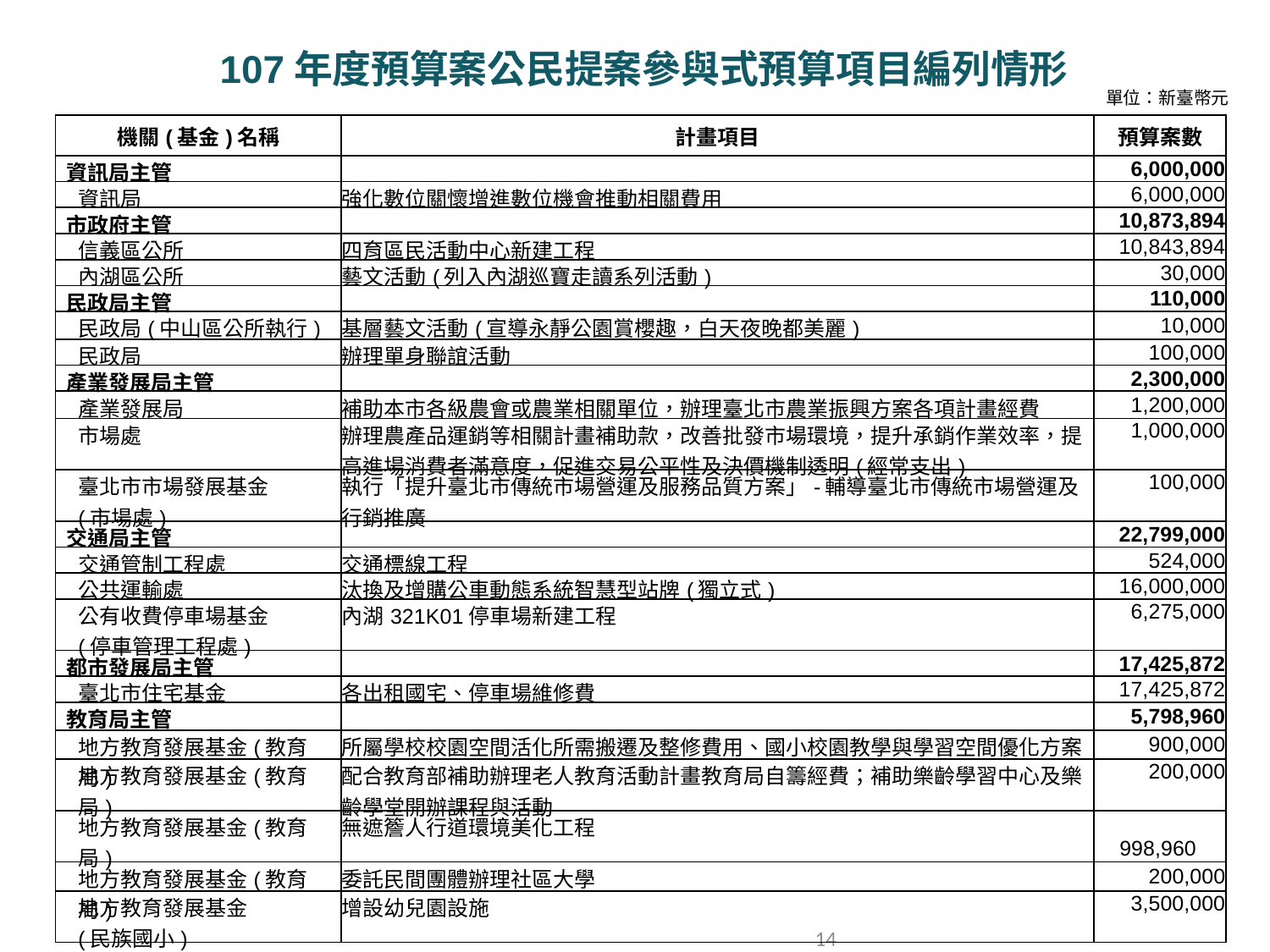

107年度預算案公民提案參與式預算項目編列情形
單位：新臺幣元
| 機關(基金)名稱 | 計畫項目 | 預算案數 |
| --- | --- | --- |
| 資訊局主管 |  | 6,000,000 |
| 資訊局 | 強化數位關懷增進數位機會推動相關費用 | 6,000,000 |
| 市政府主管 |  | 10,873,894 |
| 信義區公所 | 四育區民活動中心新建工程 | 10,843,894 |
| 內湖區公所 | 藝文活動(列入內湖巡寶走讀系列活動) | 30,000 |
| 民政局主管 |  | 110,000 |
| 民政局(中山區公所執行) | 基層藝文活動(宣導永靜公園賞櫻趣，白天夜晚都美麗) | 10,000 |
| 民政局 | 辦理單身聯誼活動 | 100,000 |
| 產業發展局主管 |  | 2,300,000 |
| 產業發展局 | 補助本市各級農會或農業相關單位，辦理臺北市農業振興方案各項計畫經費 | 1,200,000 |
| 市場處 | 辦理農產品運銷等相關計畫補助款，改善批發市場環境，提升承銷作業效率，提高進場消費者滿意度，促進交易公平性及決價機制透明(經常支出) | 1,000,000 |
| 臺北市市場發展基金 (市場處) | 執行「提升臺北市傳統市場營運及服務品質方案」-輔導臺北市傳統市場營運及行銷推廣 | 100,000 |
| 交通局主管 |  | 22,799,000 |
| 交通管制工程處 | 交通標線工程 | 524,000 |
| 公共運輸處 | 汰換及增購公車動態系統智慧型站牌(獨立式) | 16,000,000 |
| 公有收費停車場基金 (停車管理工程處) | 內湖321K01停車場新建工程 | 6,275,000 |
| 都市發展局主管 |  | 17,425,872 |
| 臺北市住宅基金 | 各出租國宅、停車場維修費 | 17,425,872 |
| 教育局主管 |  | 5,798,960 |
| 地方教育發展基金(教育局) | 所屬學校校園空間活化所需搬遷及整修費用、國小校園教學與學習空間優化方案 | 900,000 |
| 地方教育發展基金(教育局) | 配合教育部補助辦理老人教育活動計畫教育局自籌經費；補助樂齡學習中心及樂齡學堂開辦課程與活動 | 200,000 |
| 地方教育發展基金(教育局) | 無遮簷人行道環境美化工程 | 998,960 |
| 地方教育發展基金(教育局) | 委託民間團體辦理社區大學 | 200,000 |
| 地方教育發展基金 (民族國小) | 增設幼兒園設施 | 3,500,000 |
14